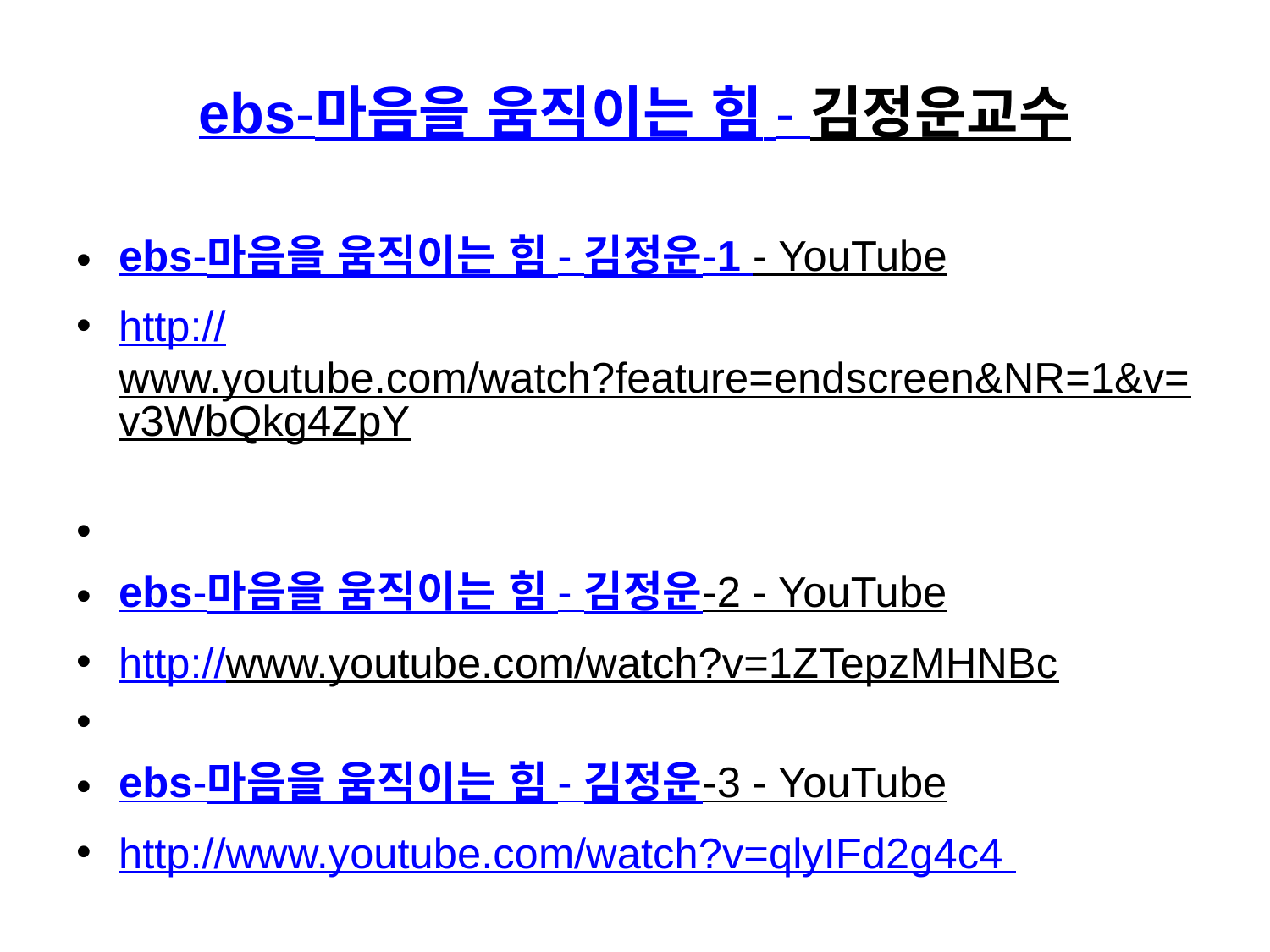

# ebs-마음을 움직이는 힘 - 김정운교수
ebs-마음을 움직이는 힘 - 김정운-1 - YouTube
http://www.youtube.com/watch?feature=endscreen&NR=1&v=v3WbQkg4ZpY

ebs-마음을 움직이는 힘 - 김정운-2 - YouTube
http://www.youtube.com/watch?v=1ZTepzMHNBc

ebs-마음을 움직이는 힘 - 김정운-3 - YouTube
http://www.youtube.com/watch?v=qlyIFd2g4c4